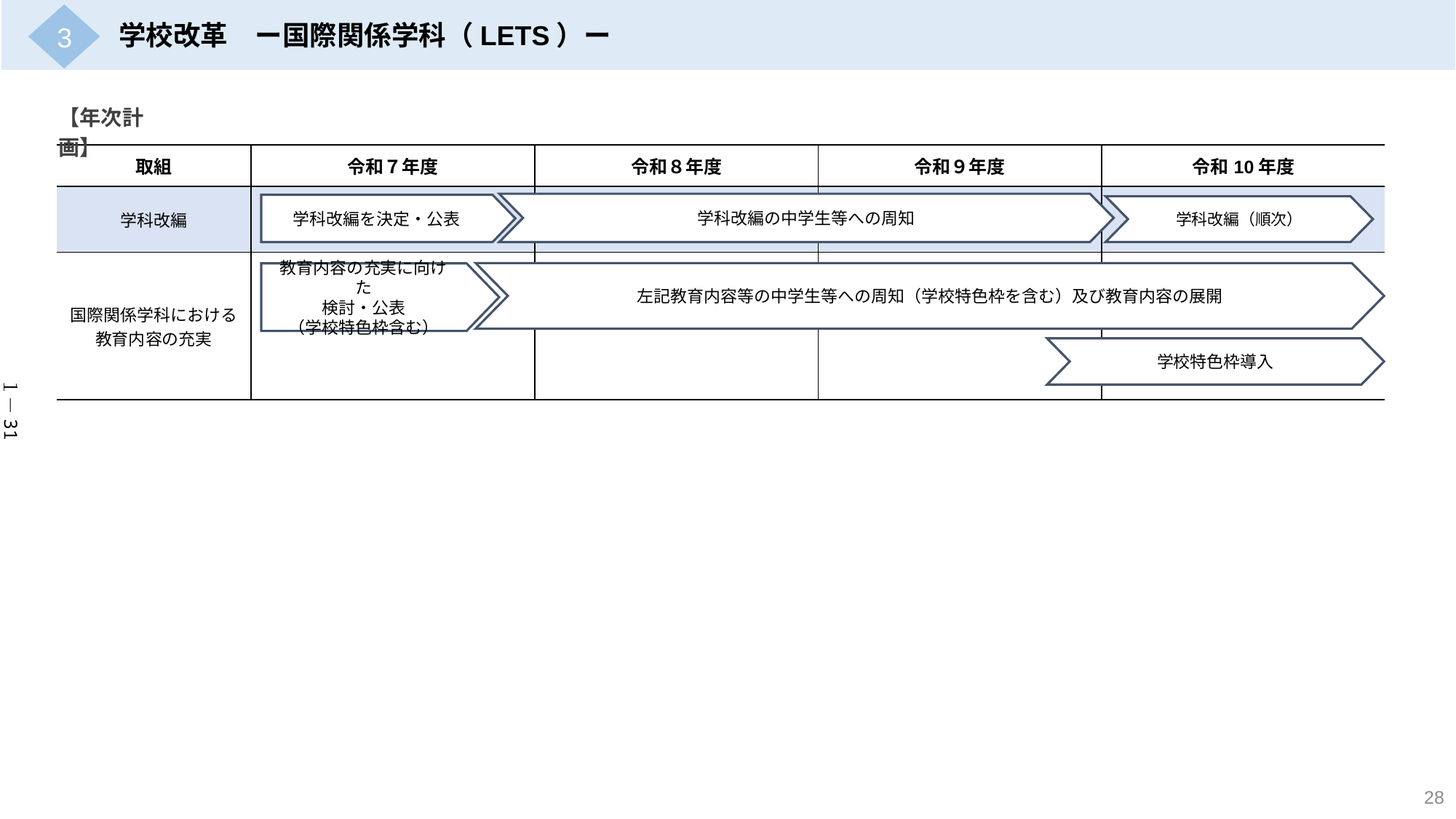

3
学校改革　ー国際関係学科（LETS）ー
【年次計画】
| 取組 | 令和７年度 | 令和８年度 | 令和９年度 | 令和10年度 |
| --- | --- | --- | --- | --- |
| 学科改編 |  |  |  |  |
| 国際関係学科における 教育内容の充実 |  |  |  |  |
学科改編の中学生等への周知
学科改編を決定・公表
学科改編（順次）
左記教育内容等の中学生等への周知（学校特色枠を含む）及び教育内容の展開
教育内容の充実に向けた
検討・公表
（学校特色枠含む）
学校特色枠導入
１－31
28